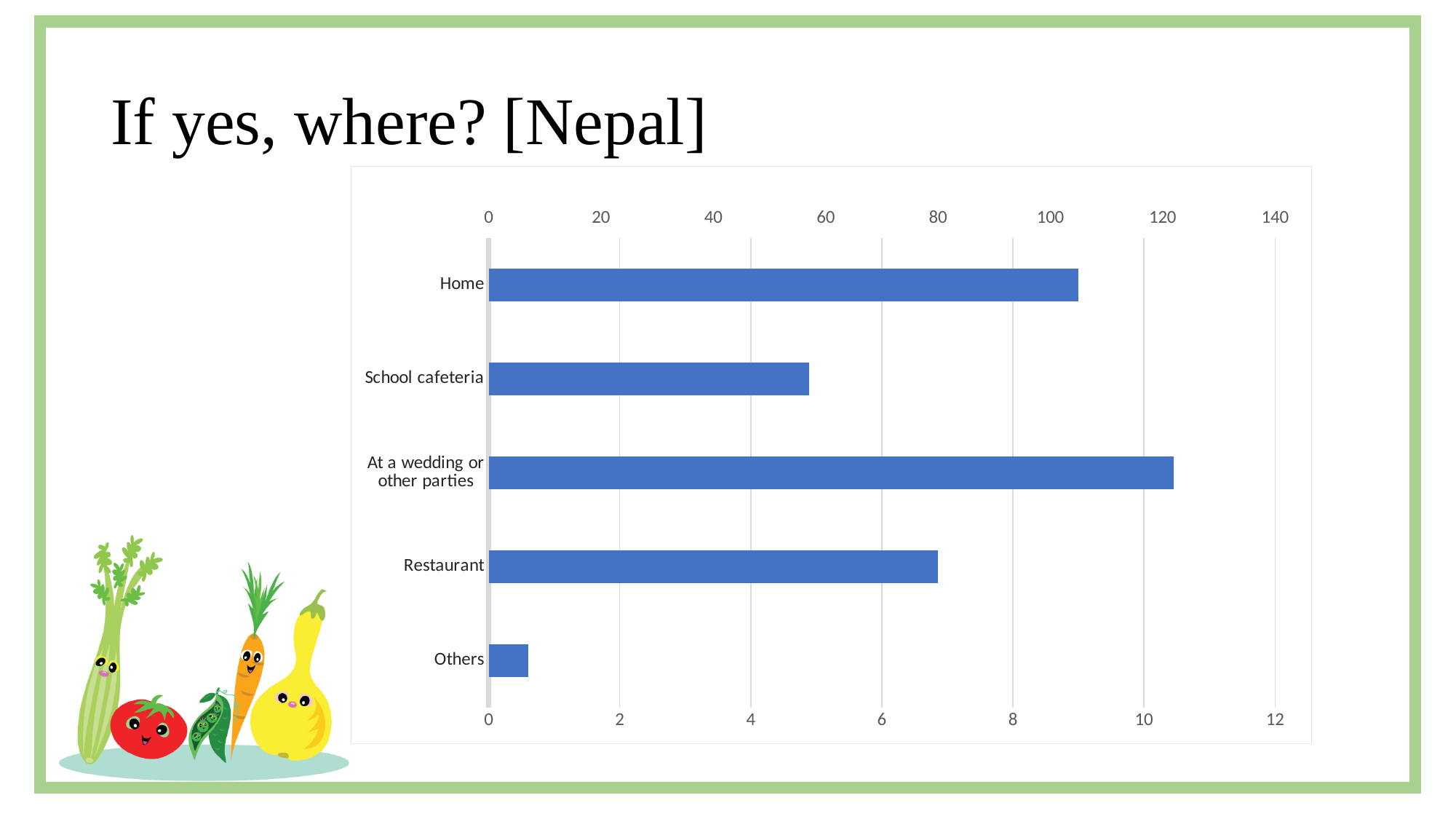

# If yes, where? [Nepal]

### Chart

| Category | 列2 | 列3 | 系列 1 |
|---|---|---|---|
| Others | None | None | 7.0 |
| Restaurant | None | None | 80.0 |
| At a wedding or other parties | None | None | 122.0 |
| School cafeteria | None | None | 57.0 |
| Home | None | None | 105.0 |